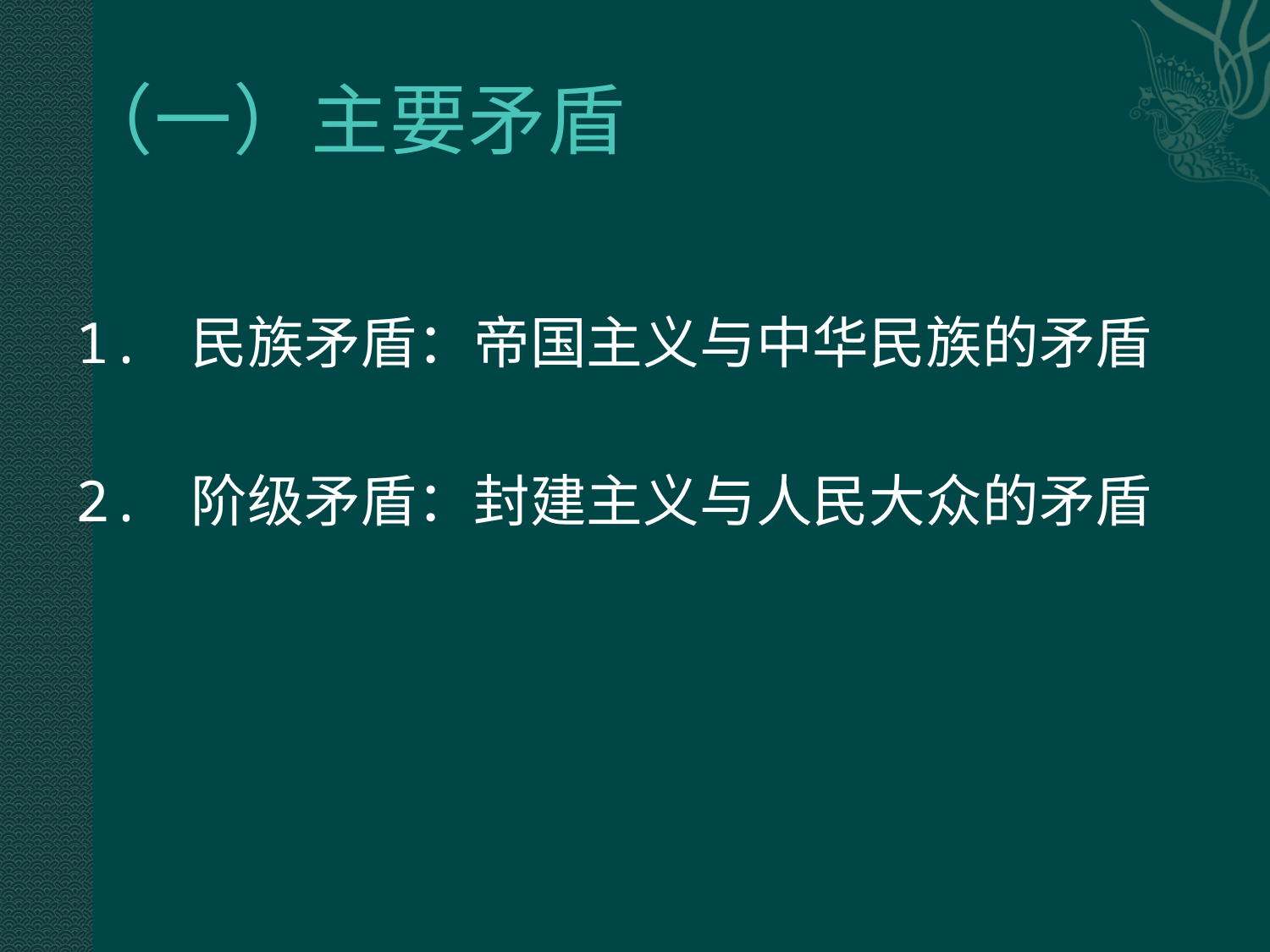

# （一）主要矛盾

1. 民族矛盾：帝国主义与中华民族的矛盾

2. 阶级矛盾：封建主义与人民大众的矛盾